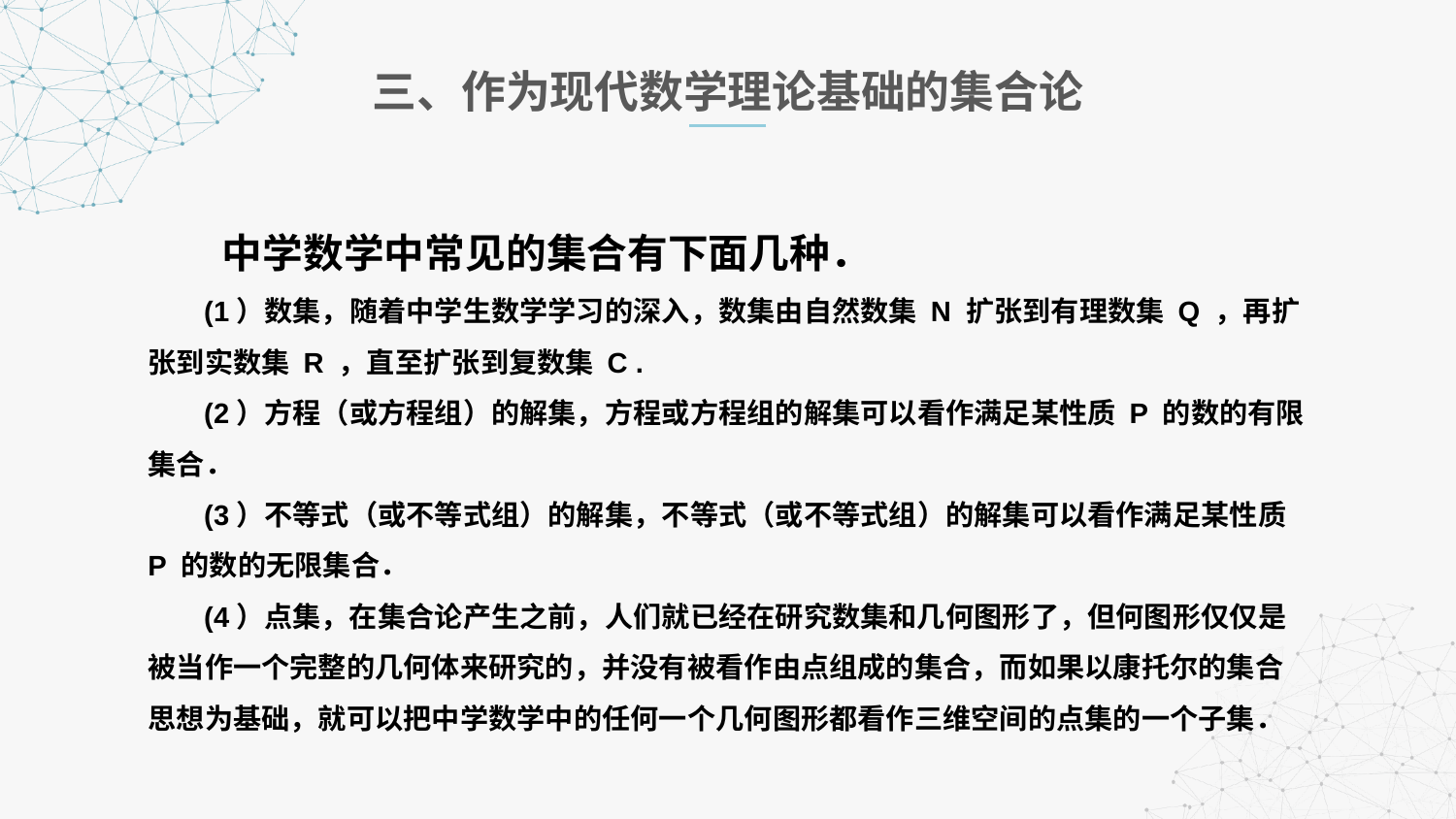

三、作为现代数学理论基础的集合论
       中学数学中常见的集合有下面几种．
       (1）数集，随着中学生数学学习的深入，数集由自然数集 N 扩张到有理数集 Q ，再扩张到实数集 R ，直至扩张到复数集 C .
       (2）方程（或方程组）的解集，方程或方程组的解集可以看作满足某性质 P 的数的有限集合．
       (3）不等式（或不等式组）的解集，不等式（或不等式组）的解集可以看作满足某性质 P 的数的无限集合．
       (4）点集，在集合论产生之前，人们就已经在研究数集和几何图形了，但何图形仅仅是被当作一个完整的几何体来研究的，并没有被看作由点组成的集合，而如果以康托尔的集合思想为基础，就可以把中学数学中的任何一个几何图形都看作三维空间的点集的一个子集．